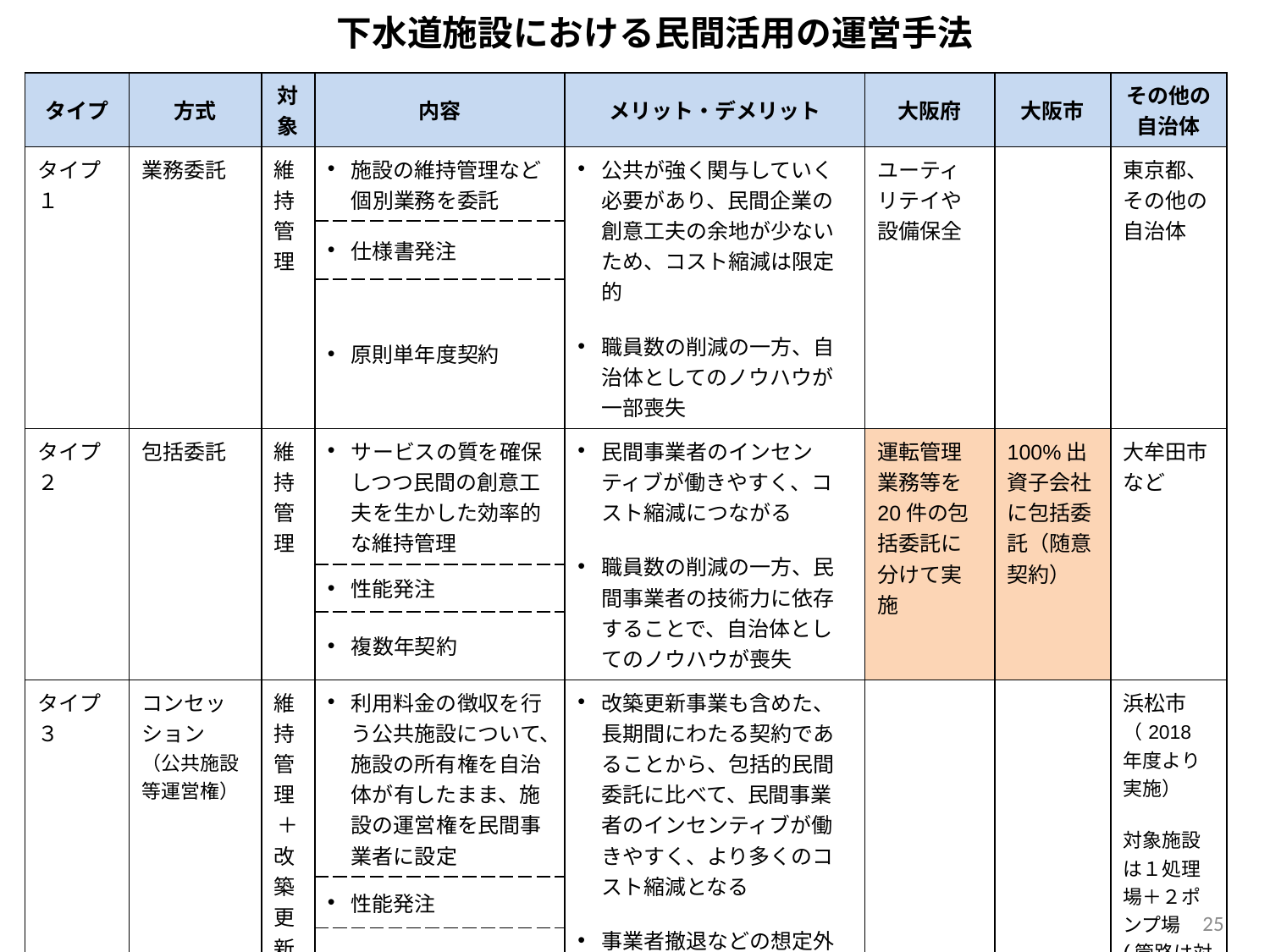

下水道施設における民間活用の運営手法
| タイプ | 方式 | 対象 | 内容 | メリット・デメリット | 大阪府 | 大阪市 | その他の 自治体 |
| --- | --- | --- | --- | --- | --- | --- | --- |
| タイプ１ | 業務委託 | 維持管理 | 施設の維持管理など個別業務を委託 | 公共が強く関与していく必要があり、民間企業の創意工夫の余地が少ないため、コスト縮減は限定的 職員数の削減の一方、自治体としてのノウハウが一部喪失 | ユーティリテイや設備保全 |  | 東京都、その他の自治体 |
|  |  |  | 仕様書発注 |  |  |  |  |
|  |  |  | 原則単年度契約 |  |  |  |  |
| タイプ２ | 包括委託 | 維持管理 | サービスの質を確保しつつ民間の創意工夫を生かした効率的な維持管理 | 民間事業者のインセンティブが働きやすく、コスト縮減につながる 職員数の削減の一方、民間事業者の技術力に依存することで、自治体としてのノウハウが喪失 | 運転管理業務等を20件の包括委託に分けて実施 | 100%出資子会社に包括委託（随意契約） | 大牟田市など |
|  |  |  | 性能発注 |  |  |  |  |
|  |  |  | 複数年契約 |  |  |  |  |
| タイプ３ | コンセッション （公共施設等運営権） | 維持管理 ＋ 改築更新 | 利用料金の徴収を行う公共施設について、施設の所有権を自治体が有したまま、施設の運営権を民間事業者に設定 | 改築更新事業も含めた、長期間にわたる契約であることから、包括的民間委託に比べて、民間事業者のインセンティブが働きやすく、より多くのコスト縮減となる 事業者撤退などの想定外のリスク発生の可能性がある 職員数の削減の一方、民間事業者の技術力に強く依存することで、自治体としてのノウハウが喪失 国費などの財源スキーム等の整理が必要 |  |  | 浜松市 （2018年度より実施） 対象施設は１処理場＋２ポンプ場 (管路は対象外) |
|  |  |  | 性能発注 |  |  |  |  |
|  |  |  | 複数年契約 |  |  |  |  |
25